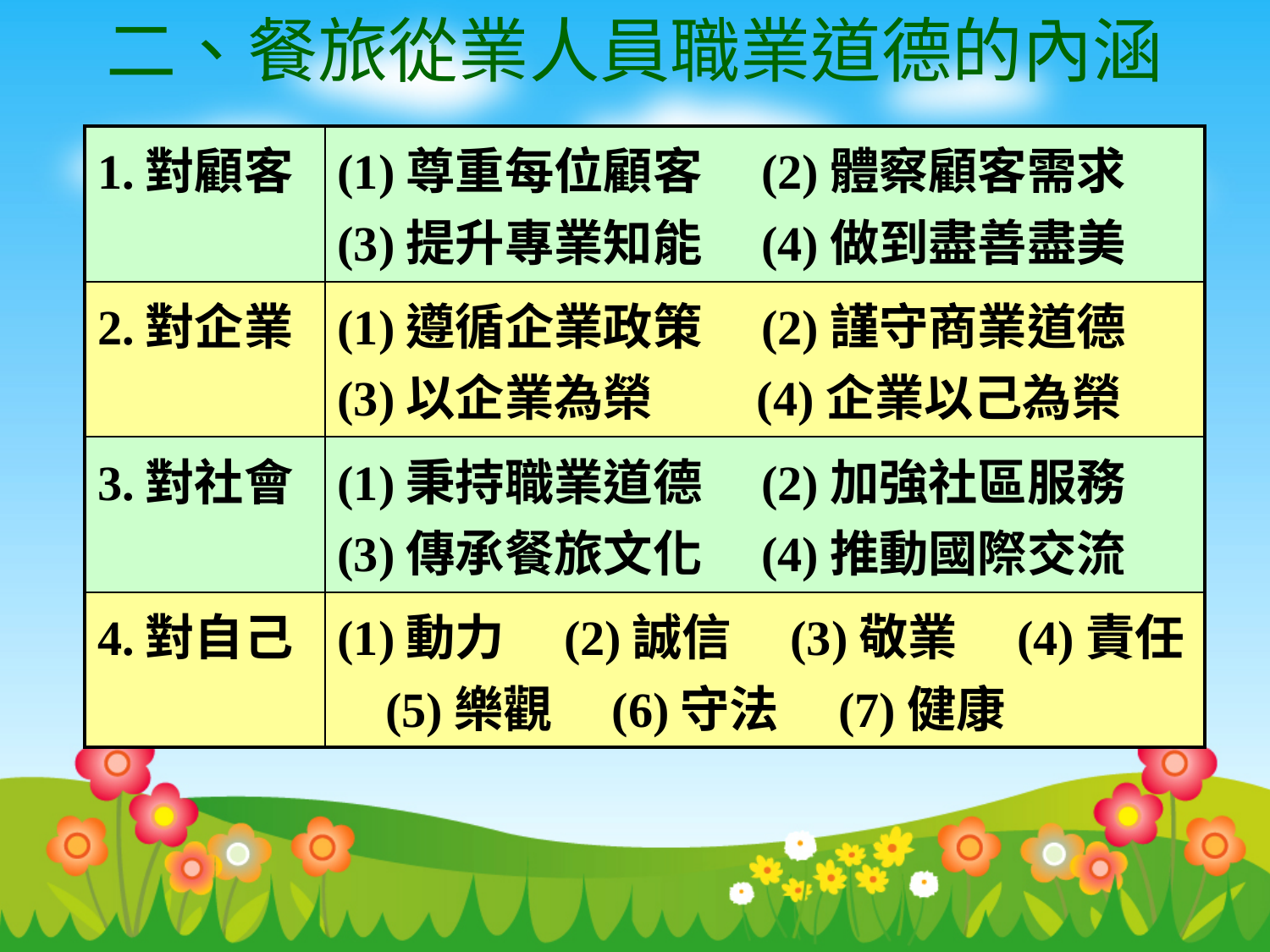

二、餐旅從業人員職業道德的內涵
| 1.對顧客 | (1)尊重每位顧客 (2)體察顧客需求 (3)提升專業知能 (4)做到盡善盡美 |
| --- | --- |
| 2.對企業 | (1)遵循企業政策 (2)謹守商業道德 (3)以企業為榮 (4)企業以己為榮 |
| 3.對社會 | (1)秉持職業道德 (2)加強社區服務 (3)傳承餐旅文化 (4)推動國際交流 |
| 4.對自己 | (1)動力 (2)誠信 (3)敬業 (4)責任 (5)樂觀 (6)守法 (7)健康 |